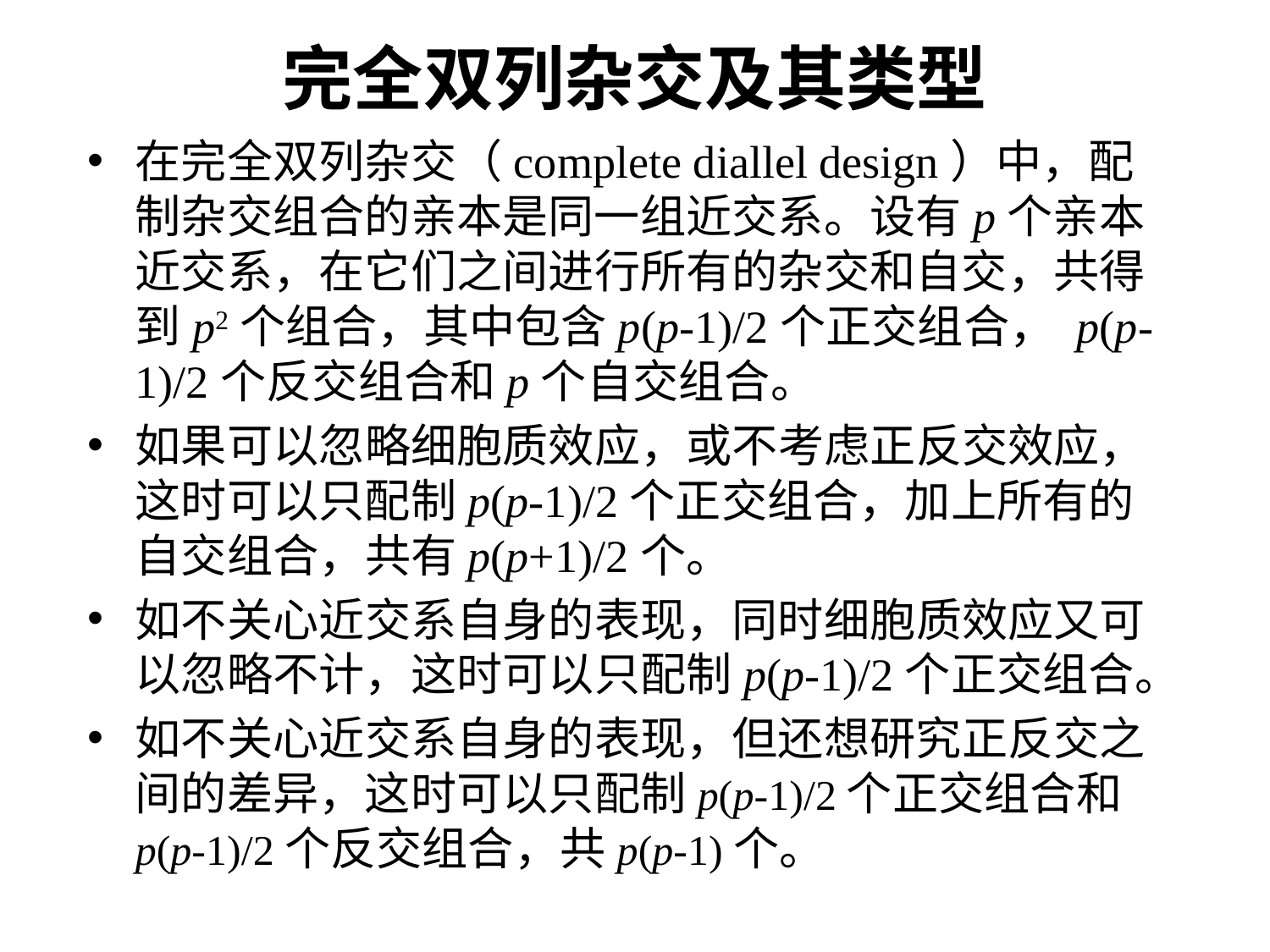

# 完全双列杂交及其类型
在完全双列杂交（complete diallel design）中，配制杂交组合的亲本是同一组近交系。设有p个亲本近交系，在它们之间进行所有的杂交和自交，共得到p2个组合，其中包含p(p-1)/2个正交组合， p(p-1)/2个反交组合和p个自交组合。
如果可以忽略细胞质效应，或不考虑正反交效应，这时可以只配制p(p-1)/2个正交组合，加上所有的自交组合，共有p(p+1)/2个。
如不关心近交系自身的表现，同时细胞质效应又可以忽略不计，这时可以只配制p(p-1)/2个正交组合。
如不关心近交系自身的表现，但还想研究正反交之间的差异，这时可以只配制p(p-1)/2个正交组合和p(p-1)/2个反交组合，共p(p-1)个。